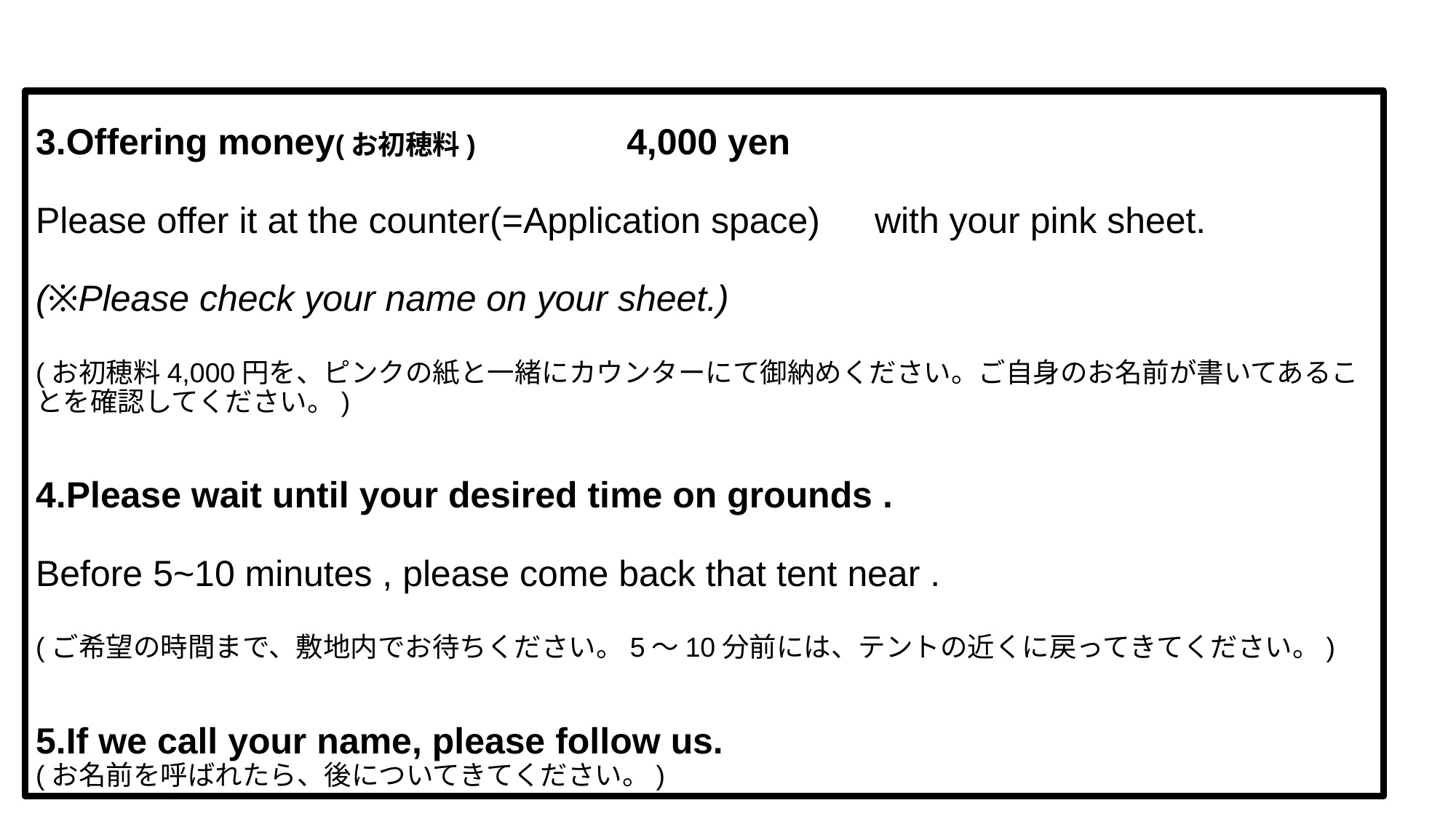

# 3.Offering money(お初穂料)	　4,000 yen Please offer it at the counter(=Application space)　with your pink sheet. (※Please check your name on your sheet.) (お初穂料4,000円を、ピンクの紙と一緒にカウンターにて御納めください。ご自身のお名前が書いてあることを確認してください。)
4.Please wait until your desired time on grounds .
Before 5~10 minutes , please come back that tent near .
(ご希望の時間まで、敷地内でお待ちください。5～10分前には、テントの近くに戻ってきてください。)
5.If we call your name, please follow us.
(お名前を呼ばれたら、後についてきてください。)